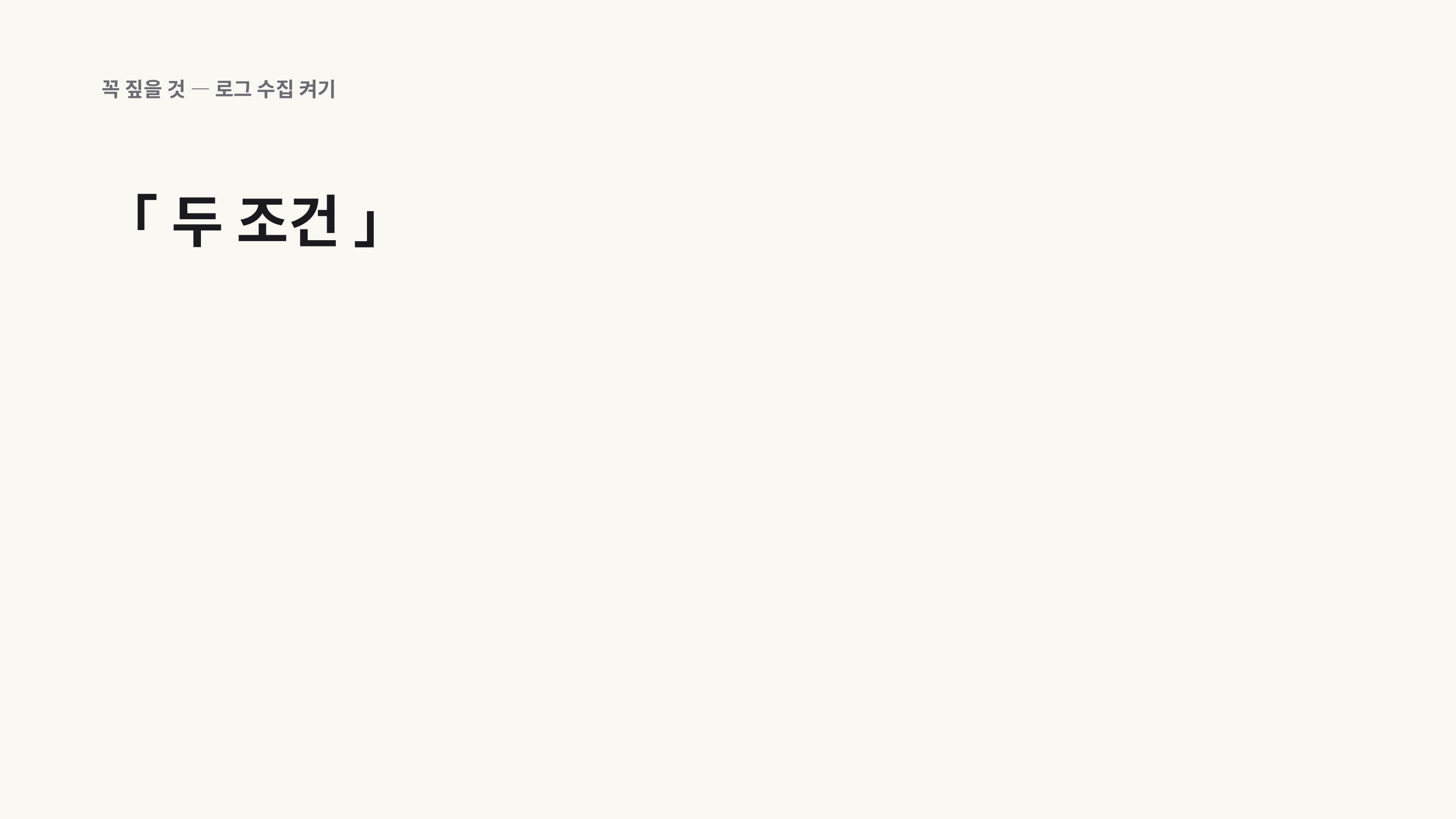

꼭 짚을 것 — 로그 수집 켜기
「 두 조건 」